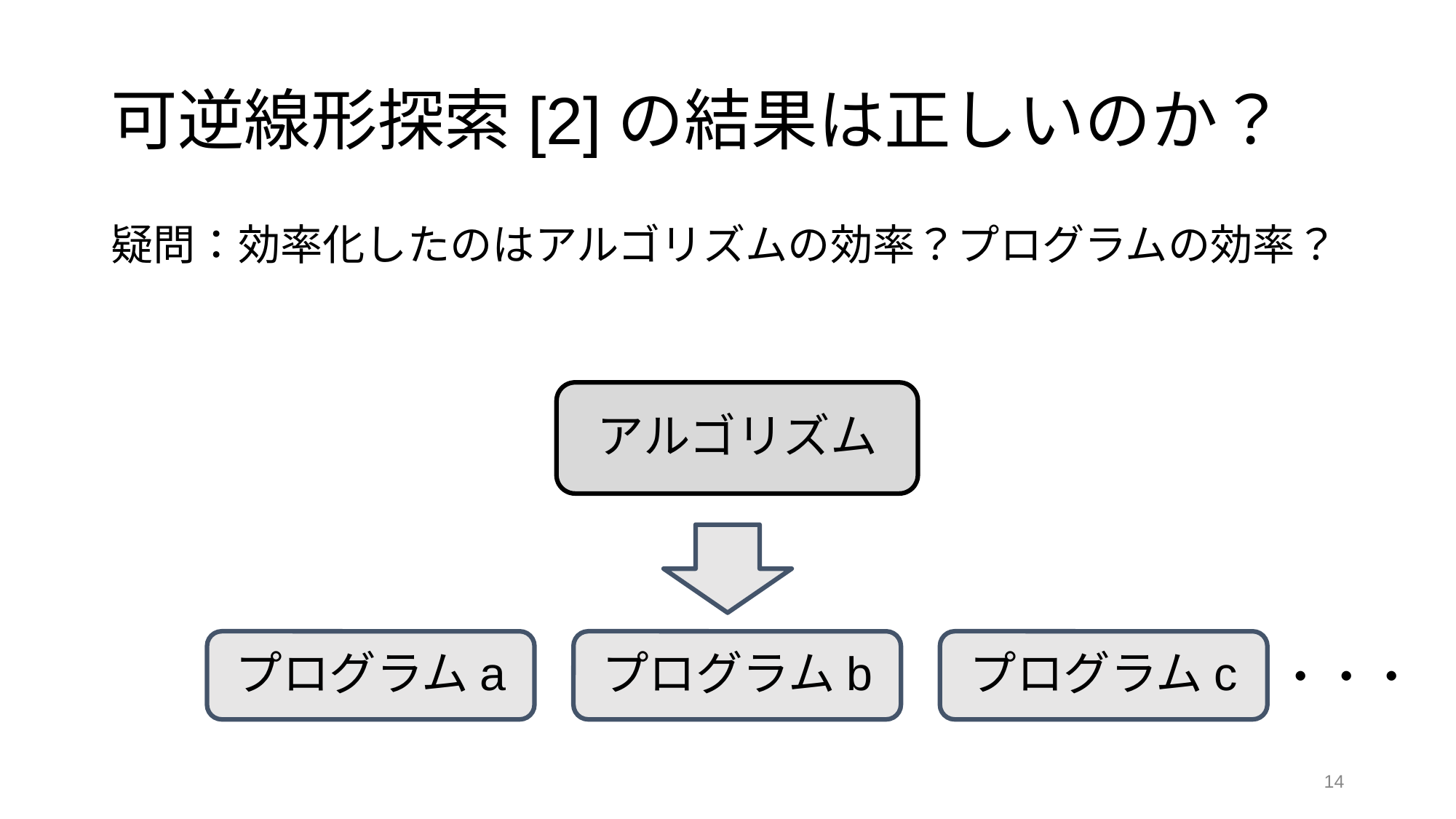

# 可逆線形探索[2]の結果は正しいのか？
疑問：効率化したのはアルゴリズムの効率？プログラムの効率？

アルゴリズム

プログラムa
プログラムb
プログラムc
・・・
14